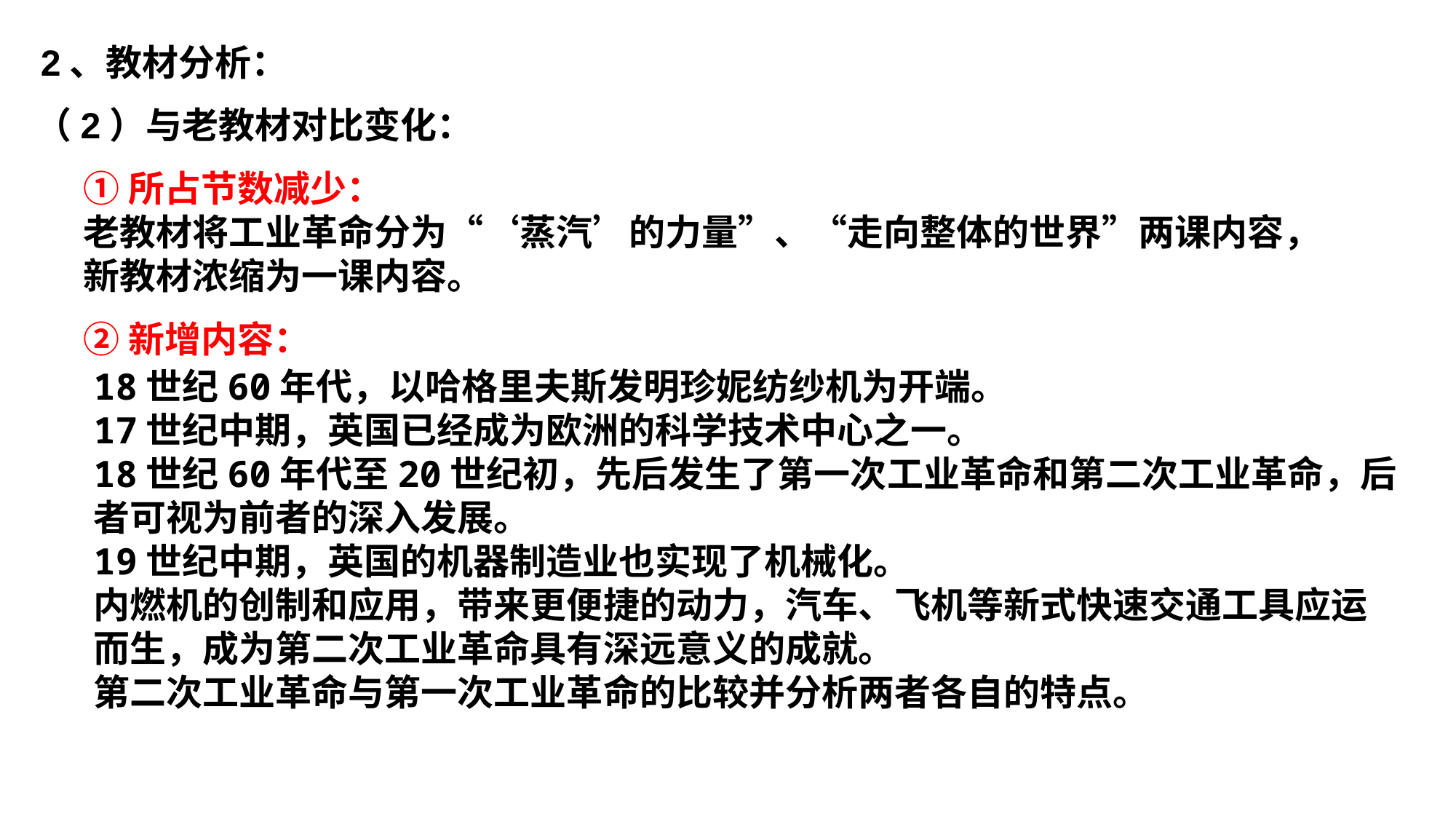

2、教材分析：
（2）与老教材对比变化：
①所占节数减少：
老教材将工业革命分为“‘蒸汽’的力量”、“走向整体的世界”两课内容，新教材浓缩为一课内容。
②新增内容：
18世纪60年代，以哈格里夫斯发明珍妮纺纱机为开端。
17世纪中期，英国已经成为欧洲的科学技术中心之一。
18世纪60年代至20世纪初，先后发生了第一次工业革命和第二次工业革命，后者可视为前者的深入发展。
19世纪中期，英国的机器制造业也实现了机械化。
内燃机的创制和应用，带来更便捷的动力，汽车、飞机等新式快速交通工具应运而生，成为第二次工业革命具有深远意义的成就。
第二次工业革命与第一次工业革命的比较并分析两者各自的特点。